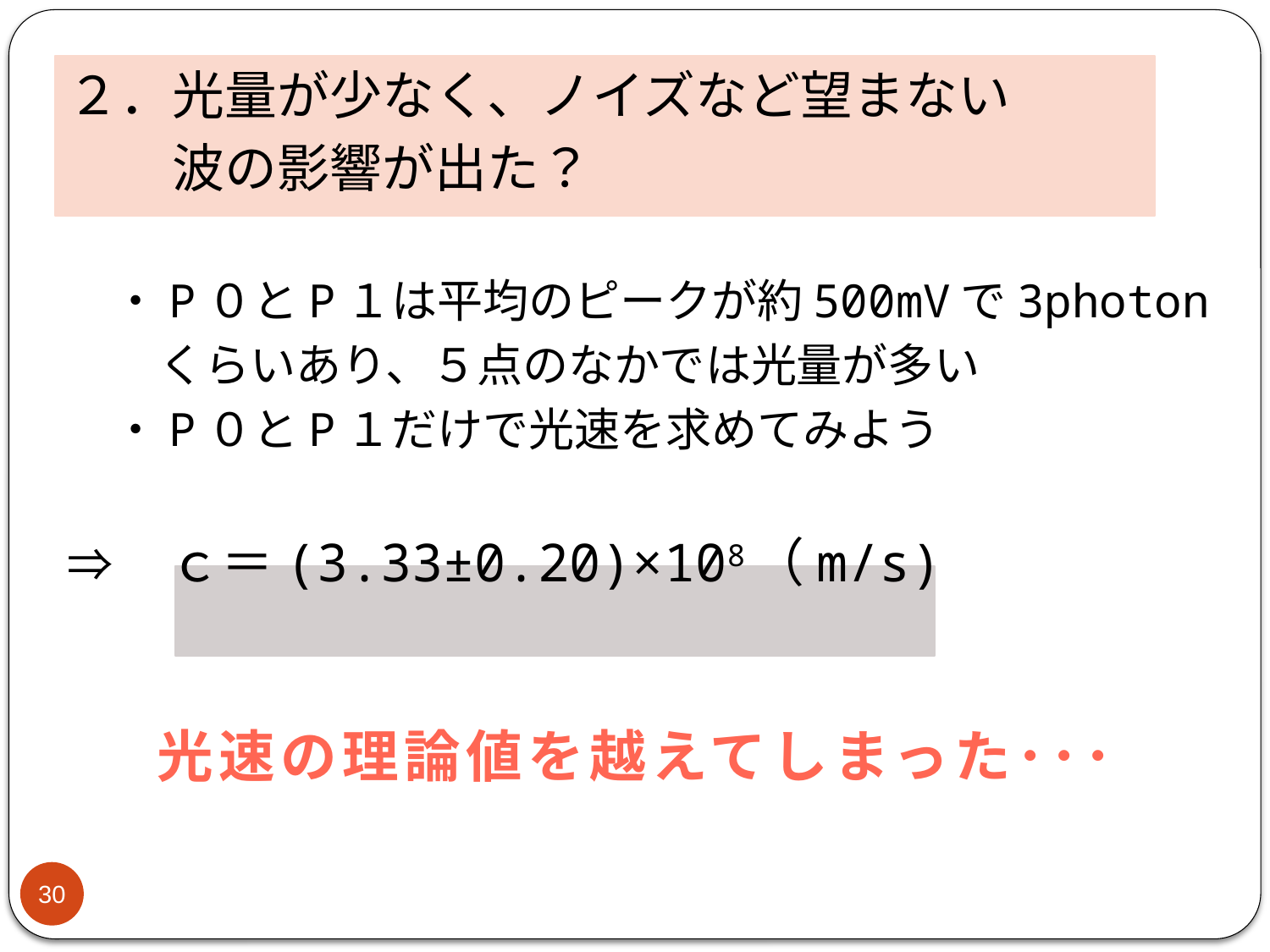

２．光量が少なく、ノイズなど望まない
　　波の影響が出た？

　・P０とP１は平均のピークが約500mVで3photon
　　くらいあり、５点のなかでは光量が多い
　・P０とP１だけで光速を求めてみよう

⇒　ｃ＝(3.33±0.20)×108（m/s)

光速の理論値を越えてしまった･･･
30